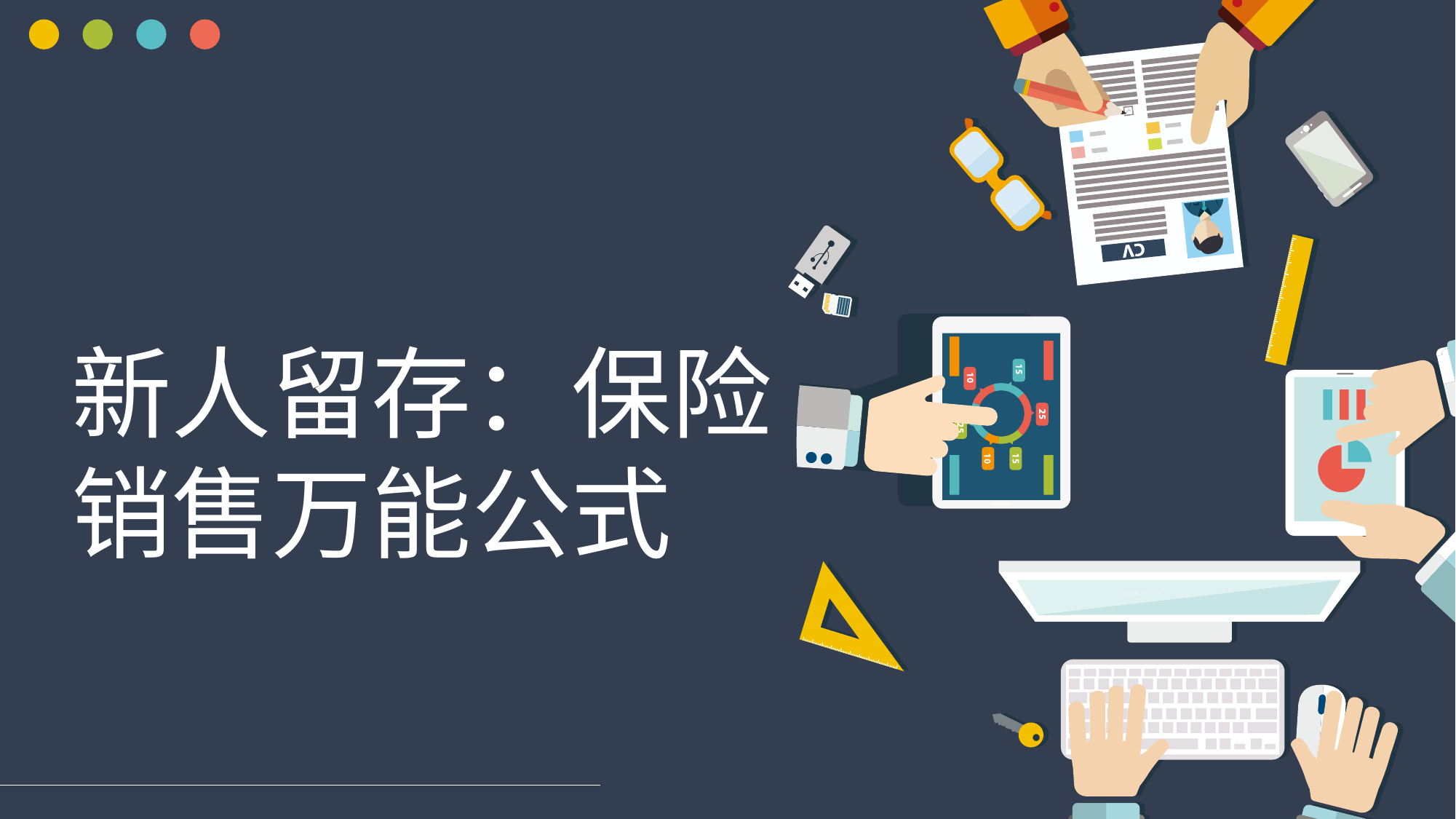

新人留存：保险销售万能公式

“万一网  保险资料下载     门户网站  ”“万一网   制作整 理，未经授权请勿转 载转发，  违者必究”